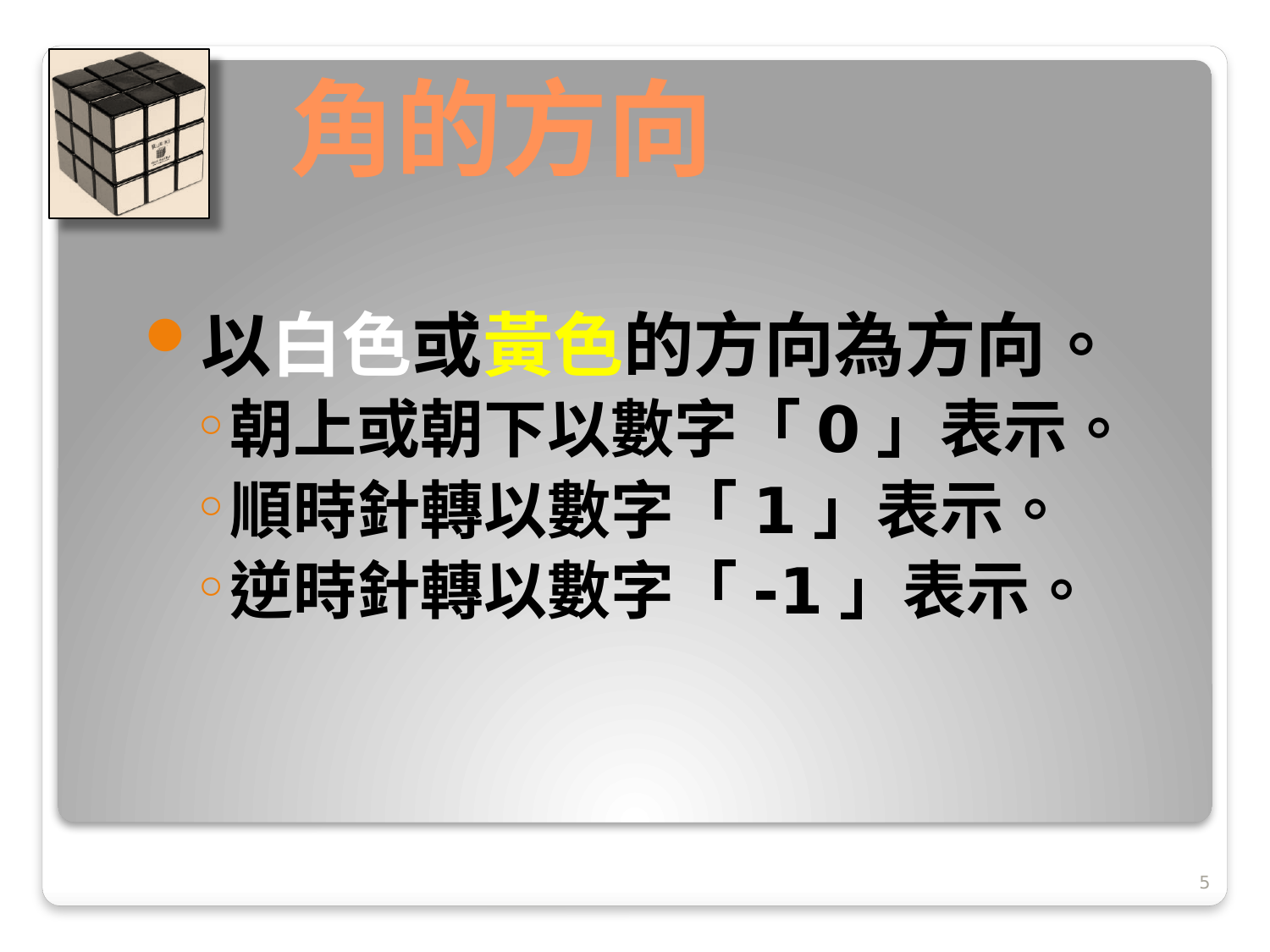

# 角的方向
以白色或黃色的方向為方向。
朝上或朝下以數字「0」表示。
順時針轉以數字「1」表示。
逆時針轉以數字「-1」表示。
5